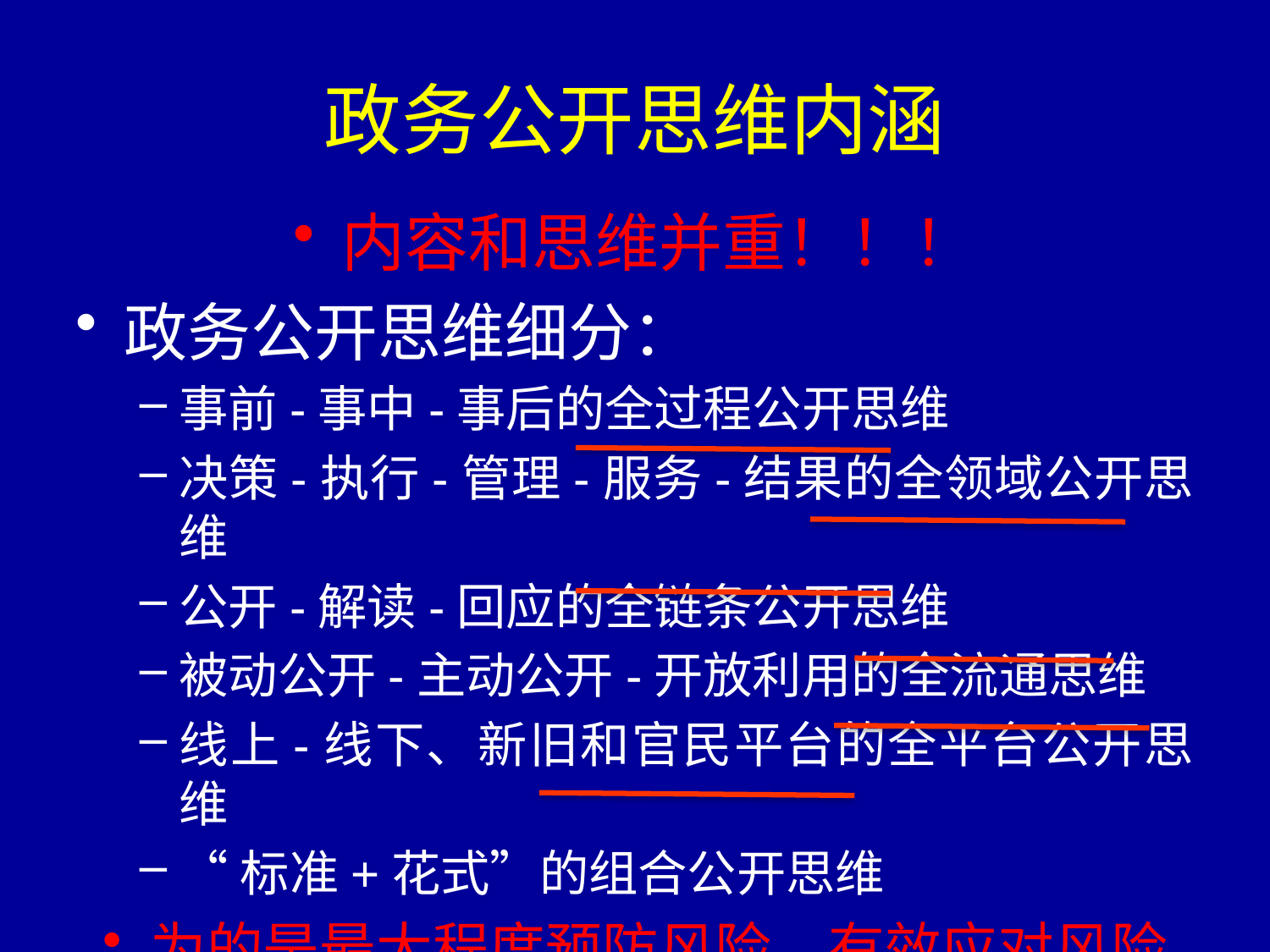

# 政务公开思维内涵
内容和思维并重！！！
政务公开思维细分：
事前-事中-事后的全过程公开思维
决策-执行-管理-服务-结果的全领域公开思维
公开-解读-回应的全链条公开思维
被动公开-主动公开-开放利用的全流通思维
线上-线下、新旧和官民平台的全平台公开思维
“标准+花式”的组合公开思维
为的是最大程度预防风险、有效应对风险